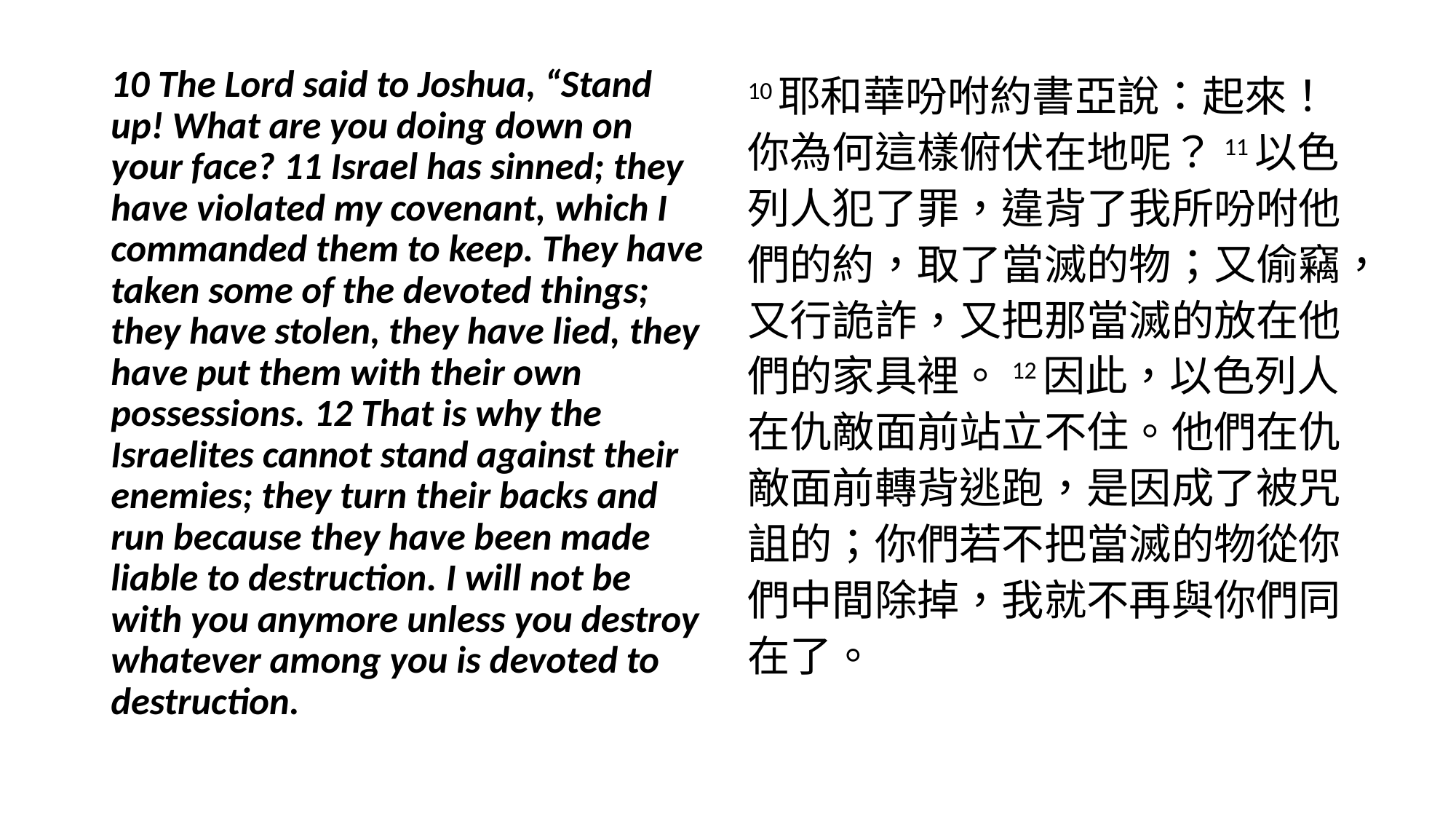

10 The Lord said to Joshua, “Stand up! What are you doing down on your face? 11 Israel has sinned; they have violated my covenant, which I commanded them to keep. They have taken some of the devoted things; they have stolen, they have lied, they have put them with their own possessions. 12 That is why the Israelites cannot stand against their enemies; they turn their backs and run because they have been made liable to destruction. I will not be with you anymore unless you destroy whatever among you is devoted to destruction.

10耶和華吩咐約書亞說：起來！你為何這樣俯伏在地呢？11以色列人犯了罪，違背了我所吩咐他們的約，取了當滅的物；又偷竊，又行詭詐，又把那當滅的放在他們的家具裡。12因此，以色列人在仇敵面前站立不住。他們在仇敵面前轉背逃跑，是因成了被咒詛的；你們若不把當滅的物從你們中間除掉，我就不再與你們同在了。